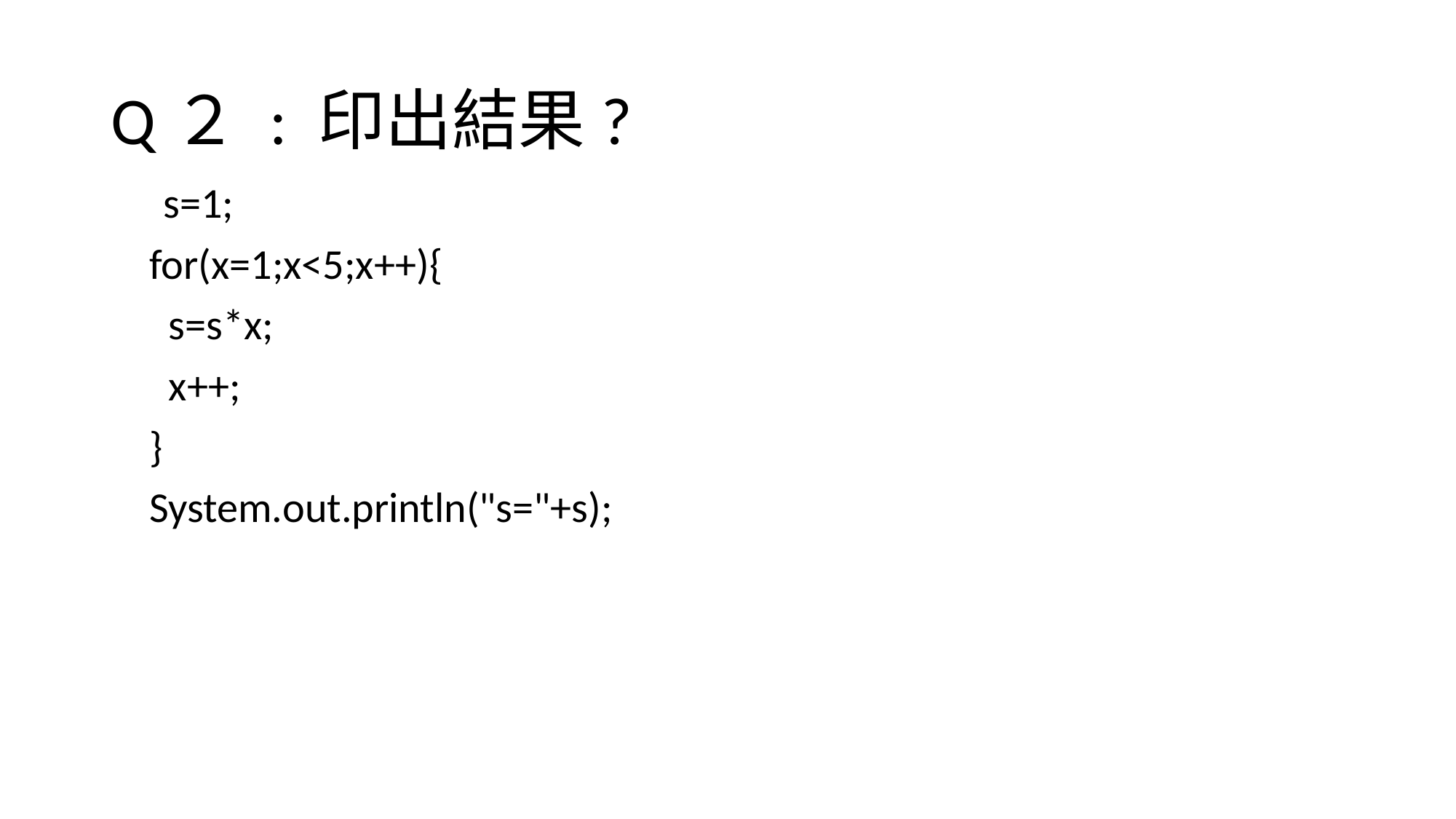

# Q２ : 印出結果?
　s=1;
    for(x=1;x<5;x++){
      s=s*x;
      x++;
    }
    System.out.println("s="+s);